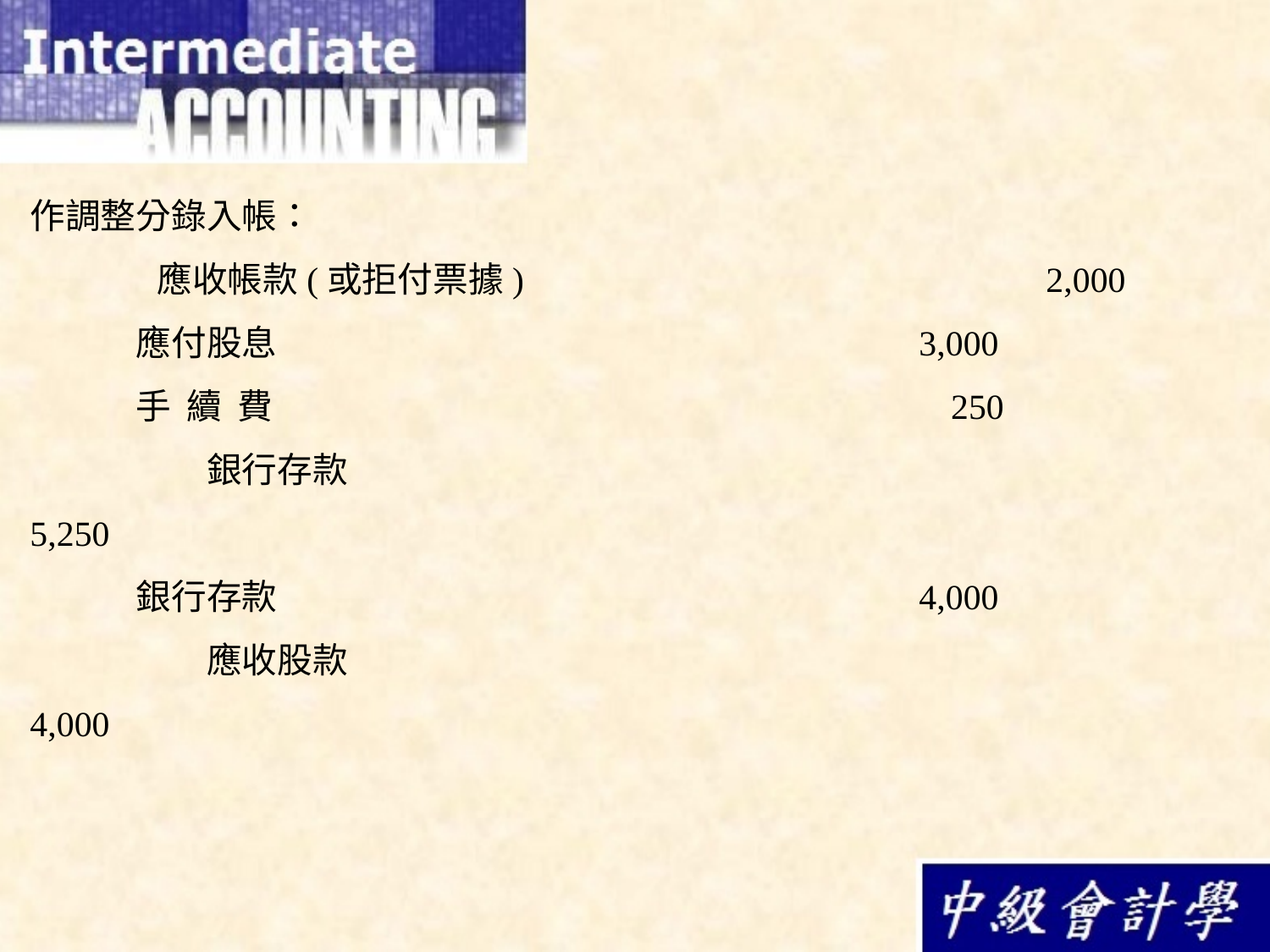

作調整分錄入帳：
	應收帳款(或拒付票據)　　　　			2,000
　　　應付股息　　　　　　　　　			3,000
　　　手  續  費  　　　　　　　　　		 	   250
　　　　　銀行存款　　　　　　　　　				5,250
　　　銀行存款						4,000
　　　　　應收股款							4,000